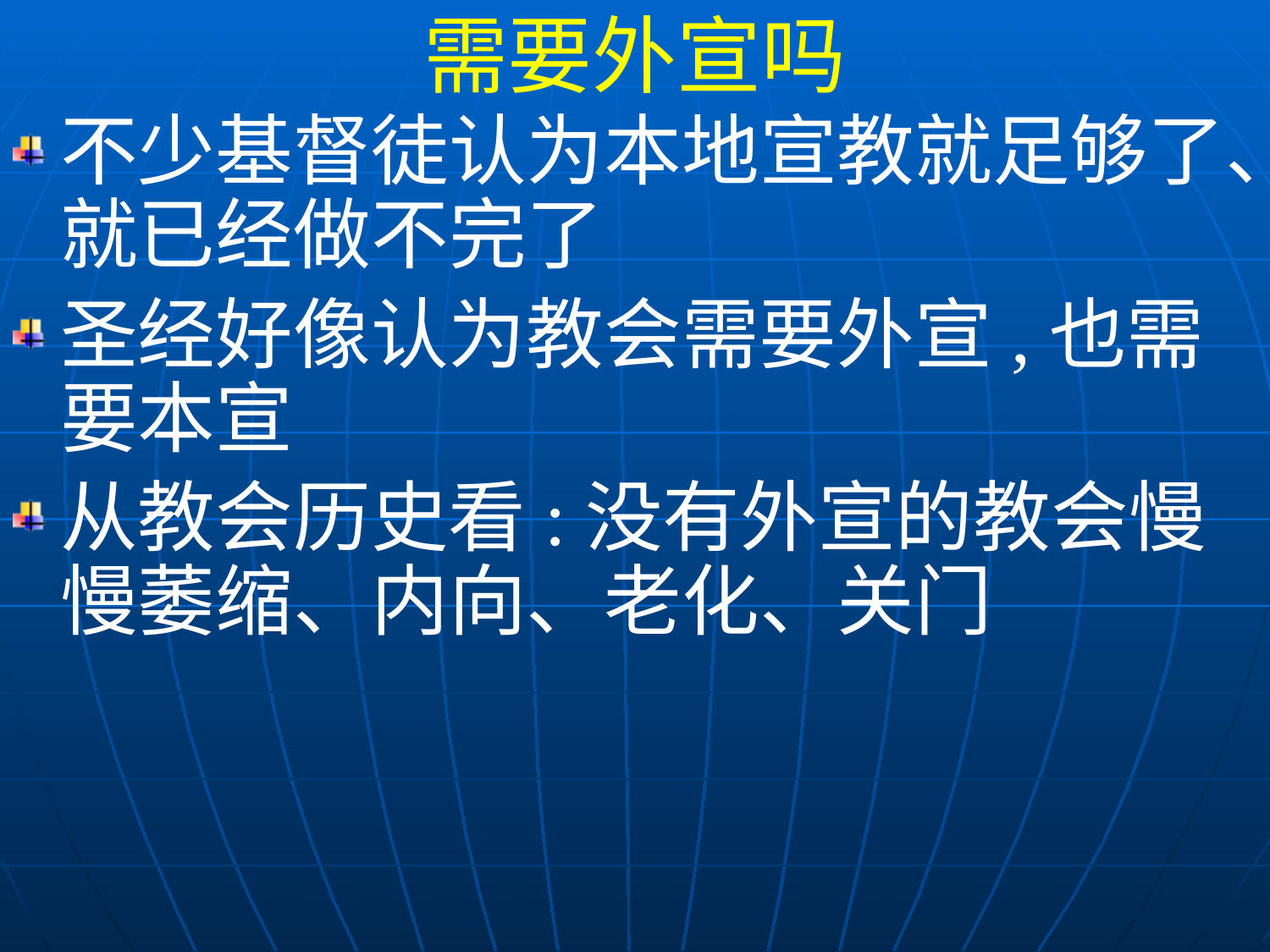

需要外宣吗
不少基督徒认为本地宣教就足够了、就已经做不完了
圣经好像认为教会需要外宣,也需要本宣
从教会历史看:没有外宣的教会慢慢萎缩、内向、老化、关门
团契变成社交组织、职业婚姻介绍所也很好,却还需要宣教的呼召